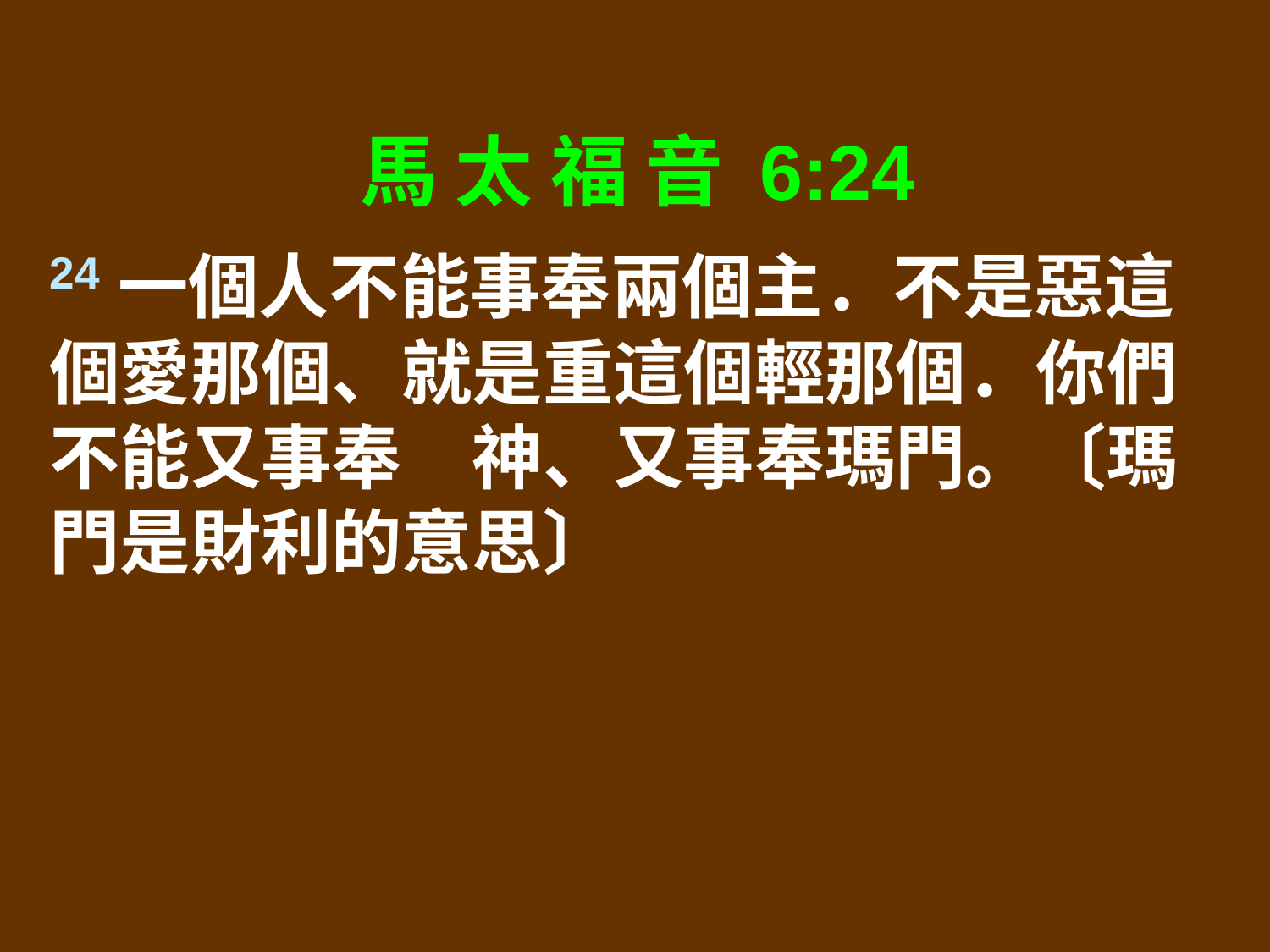

馬 太 福 音 6:24
24一個人不能事奉兩個主．不是惡這個愛那個、就是重這個輕那個．你們不能又事奉　神、又事奉瑪門。〔瑪門是財利的意思〕